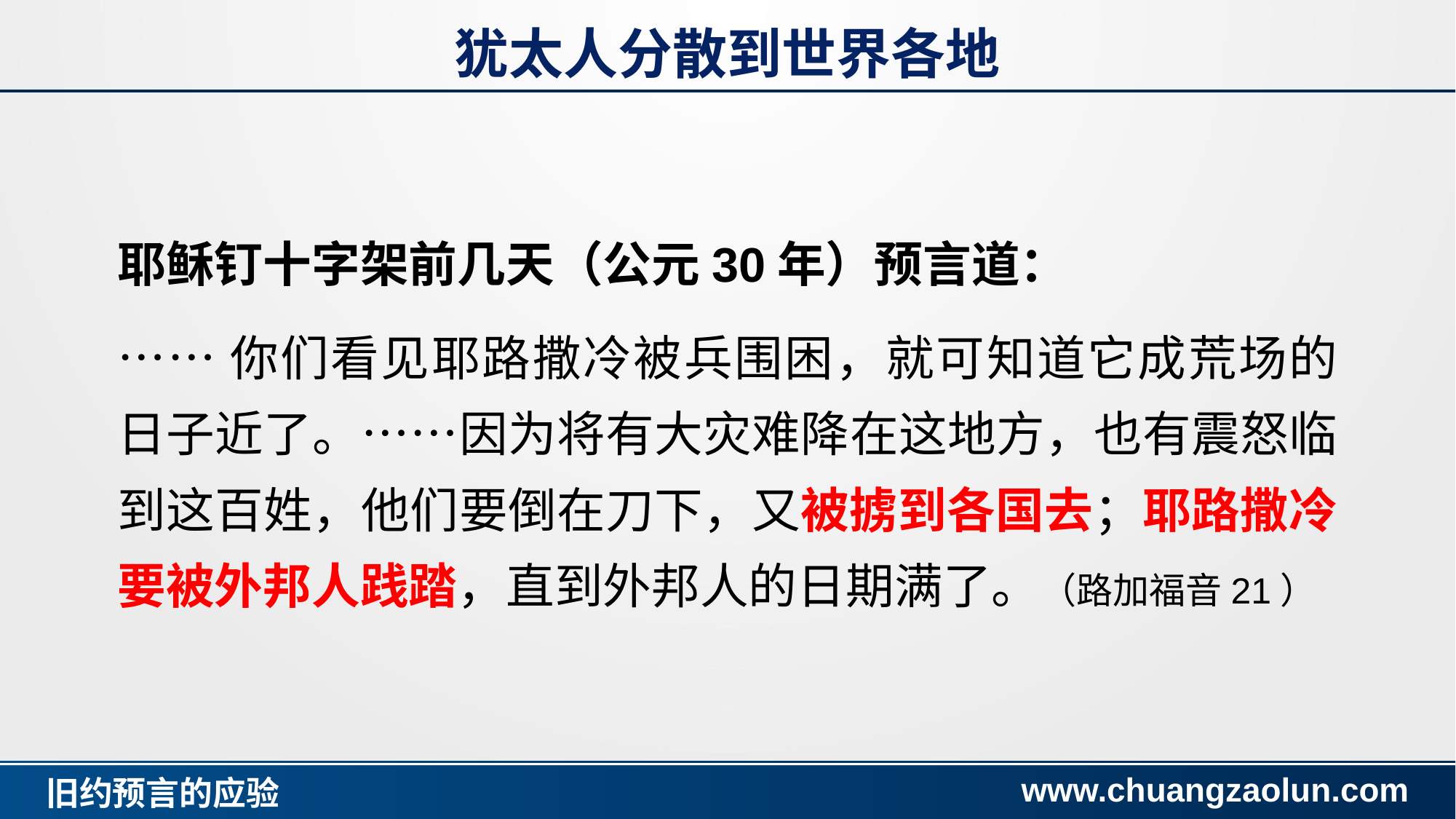

犹太人分散到世界各地
耶稣钉十字架前几天（公元30年）预言道：
……你们看见耶路撒冷被兵围困，就可知道它成荒场的日子近了。……因为将有大灾难降在这地方，也有震怒临到这百姓，他们要倒在刀下，又被掳到各国去；耶路撒冷要被外邦人践踏，直到外邦人的日期满了。（路加福音21）